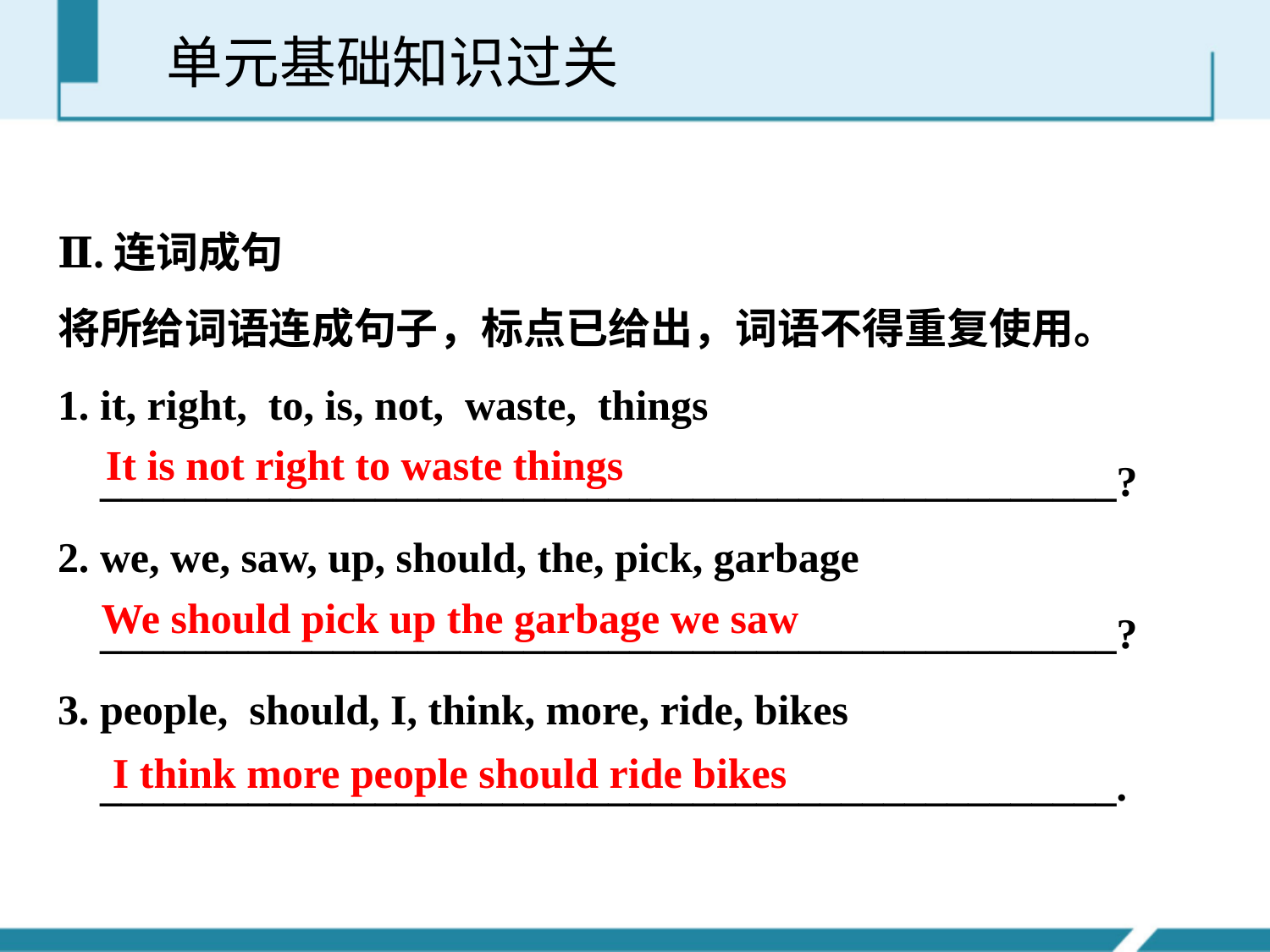

单元基础知识过关
Ⅱ.连词成句
将所给词语连成句子，标点已给出，词语不得重复使用。
1. it, right,  to, is, not,  waste,  things
    ________________________________________________?
2. we, we, saw, up, should, the, pick, garbage
    ________________________________________________?
3. people,  should, I, think, more, ride, bikes
    ________________________________________________.
It is not right to waste things
We should pick up the garbage we saw
I think more people should ride bikes